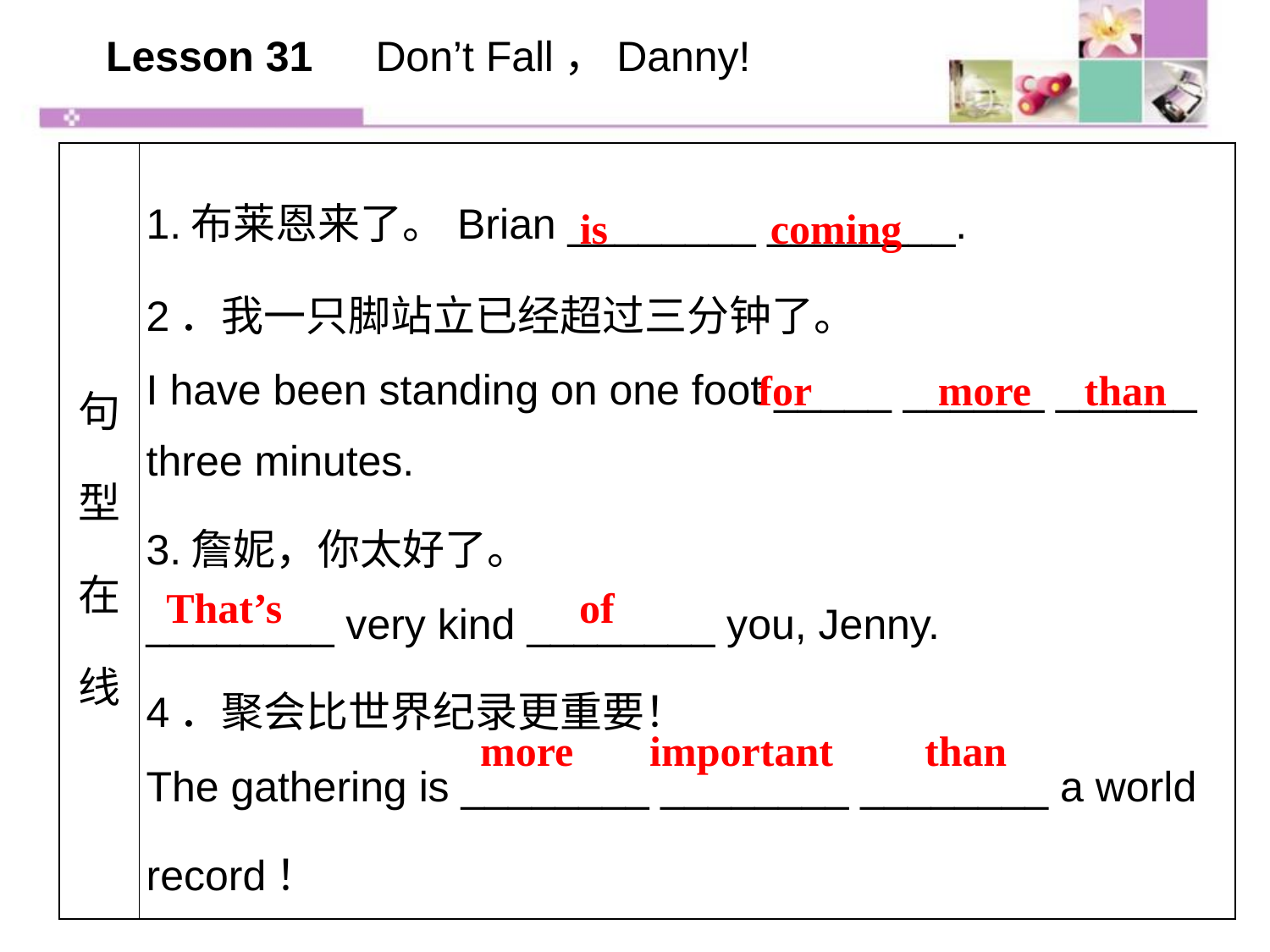

Lesson 31　Don’t Fall，Danny!
| 句型在线 | 1.布莱恩来了。Brian \_\_\_\_\_\_\_\_ \_\_\_\_\_\_\_\_. 2．我一只脚站立已经超过三分钟了。 I have been standing on one foot \_\_\_\_\_ \_\_\_\_\_\_ \_\_\_\_\_\_ three minutes. 3.詹妮，你太好了。 \_\_\_\_\_\_\_\_ very kind \_\_\_\_\_\_\_\_ you, Jenny. 4．聚会比世界纪录更重要！ The gathering is \_\_\_\_\_\_\_\_ \_\_\_\_\_\_\_\_ \_\_\_\_\_\_\_\_ a world record！ |
| --- | --- |
is 	      coming
for 	     more     than
That’s		               of
more 	    important 	      than